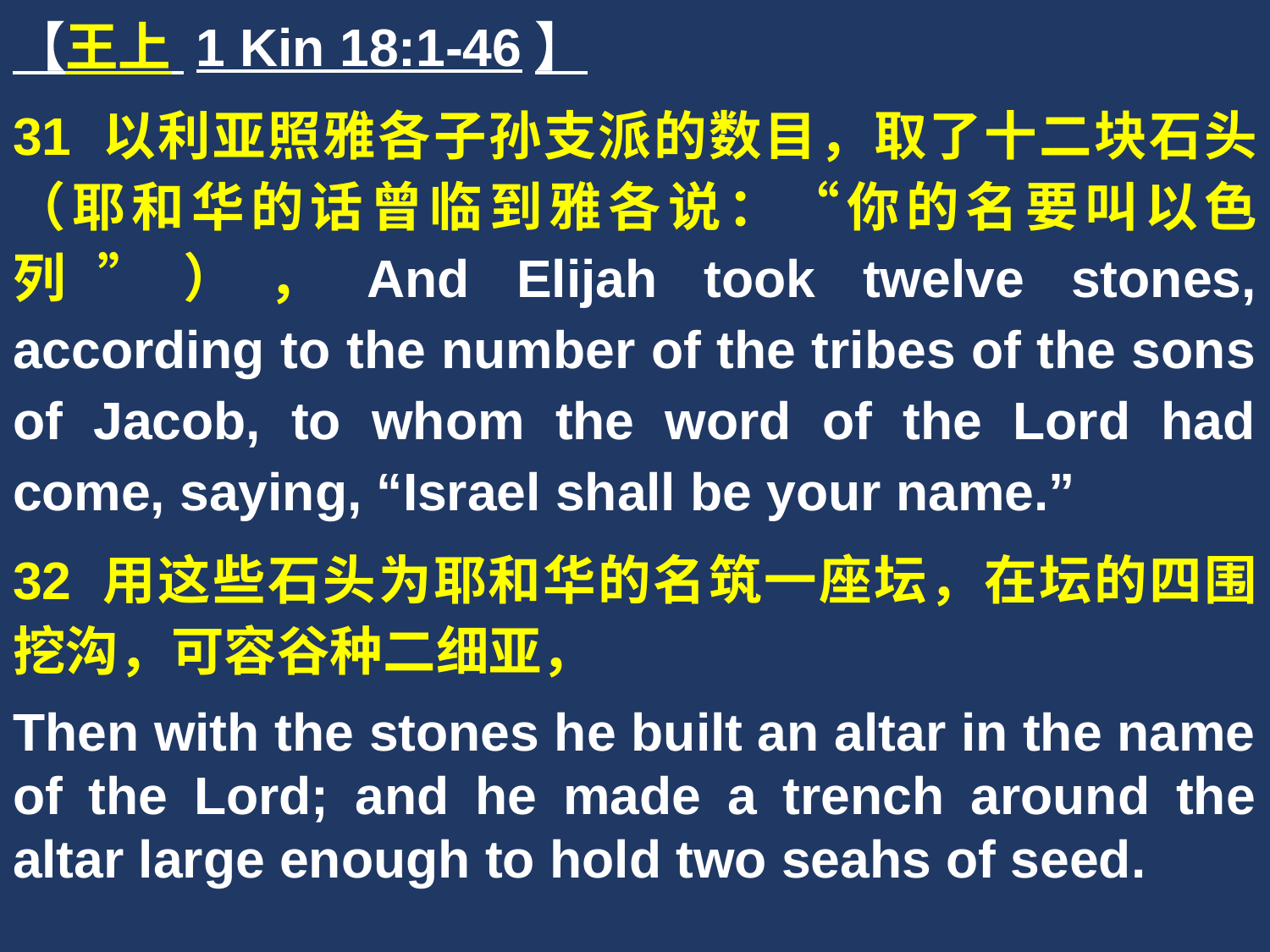

【王上 1 Kin 18:1-46】
31 以利亚照雅各子孙支派的数目，取了十二块石头（耶和华的话曾临到雅各说：“你的名要叫以色列”），And Elijah took twelve stones, according to the number of the tribes of the sons of Jacob, to whom the word of the Lord had come, saying, “Israel shall be your name.”
32 用这些石头为耶和华的名筑一座坛，在坛的四围挖沟，可容谷种二细亚，
Then with the stones he built an altar in the name of the Lord; and he made a trench around the altar large enough to hold two seahs of seed.